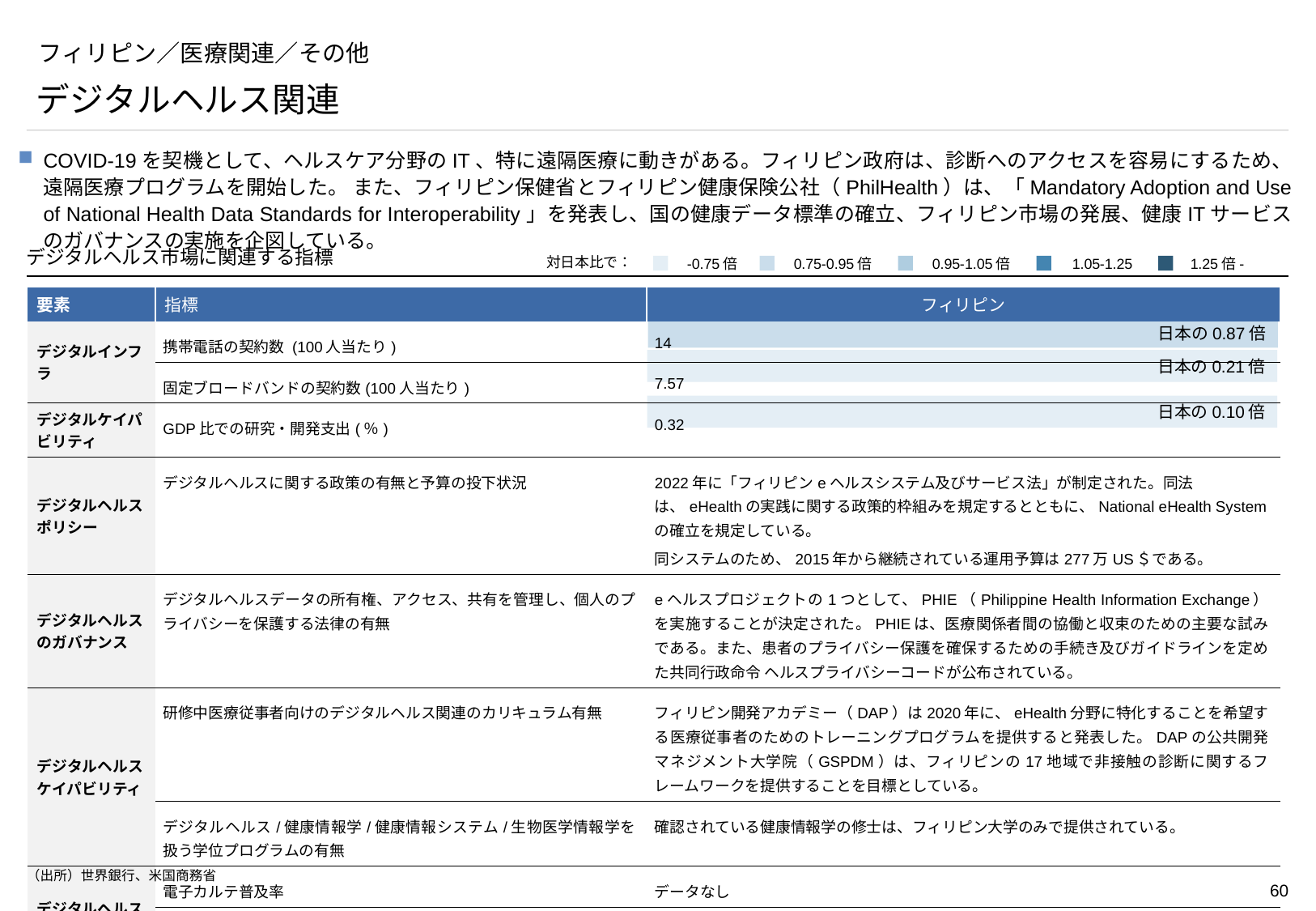

# フィリピン／医療関連／その他
デジタルヘルス関連
COVID-19を契機として、ヘルスケア分野のIT、特に遠隔医療に動きがある。フィリピン政府は、診断へのアクセスを容易にするため、遠隔医療プログラムを開始した。 また、フィリピン保健省とフィリピン健康保険公社（PhilHealth）は、「Mandatory Adoption and Use of National Health Data Standards for Interoperability」を発表し、国の健康データ標準の確立、フィリピン市場の発展、健康ITサービスのガバナンスの実施を企図している。
デジタルヘルス市場に関連する指標
対日本比で：
-0.75倍

0.75-0.95倍

0.95-1.05倍

1.05-1.25

1.25倍-

| 要素 | 指標 | フィリピン |
| --- | --- | --- |
| デジタルインフラ | 携帯電話の契約数 (100人当たり) | 14 |
| デジタルケイパビリティ | 固定ブロードバンドの契約数(100人当たり) | 7.57 |
| デジタルケイパビリティ | GDP比での研究・開発支出(％) | 0.32 |
| デジタルヘルスポリシー | デジタルヘルスに関する政策の有無と予算の投下状況 | 2022年に「フィリピンeヘルスシステム及びサービス法」が制定された。同法は、eHealthの実践に関する政策的枠組みを規定するとともに、National eHealth Systemの確立を規定している。 同システムのため、2015年から継続されている運用予算は277万US＄である。 |
| デジタルヘルスのガバナンス | デジタルヘルスデータの所有権、アクセス、共有を管理し、個人のプライバシーを保護する法律の有無 | eヘルスプロジェクトの1つとして、PHIE（Philippine Health Information Exchange）を実施することが決定された。PHIEは、医療関係者間の協働と収束のための主要な試みである。また、患者のプライバシー保護を確保するための手続き及びガイドラインを定めた共同行政命令 ヘルスプライバシーコードが公布されている。 |
| デジタルヘルスケイパビリティ | 研修中医療従事者向けのデジタルヘルス関連のカリキュラム有無 | フィリピン開発アカデミー（DAP）は2020年に、eHealth分野に特化することを希望する医療従事者のためのトレーニングプログラムを提供すると発表した。DAPの公共開発マネジメント大学院（GSPDM）は、フィリピンの17地域で非接触の診断に関するフレームワークを提供することを目標としている。 |
|  | デジタルヘルス/健康情報学/健康情報システム/生物医学情報学を扱う学位プログラムの有無 | 確認されている健康情報学の修士は、フィリピン大学のみで提供されている。 |
| デジタルヘルスインフラ | 電子カルテ普及率 | データなし |
|  | 医療関連目的に使用するためのマスター患者インデックスが存在するか | マスター患者インデックスは現時点で開発されていないが、各医療機関で保健省にデータ報告をするために必要な電子健康記録システムが導入されている。 |
日本の0.87倍
日本の0.21倍
日本の0.10倍
（出所）世界銀行、米国商務省